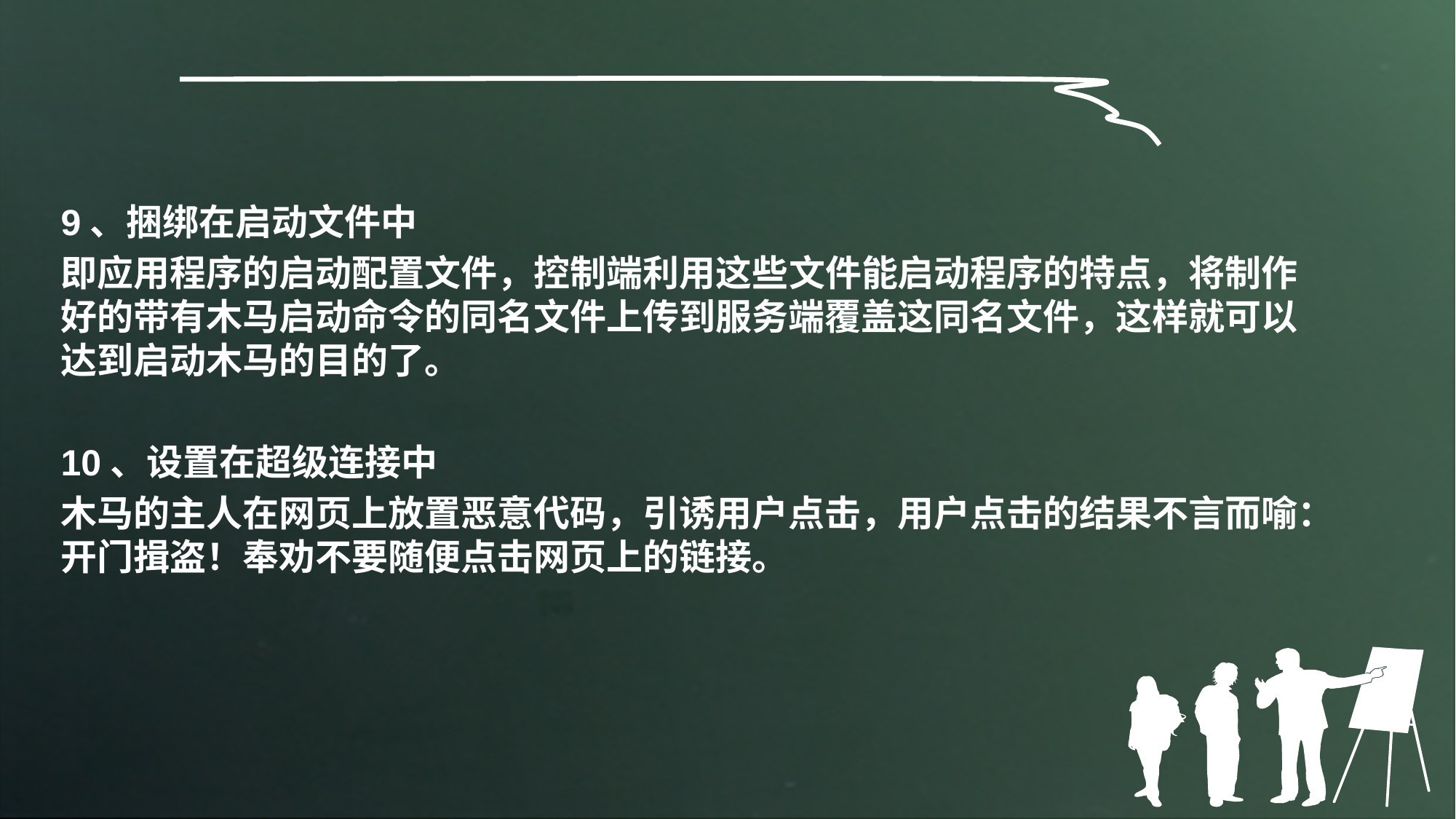

9、捆绑在启动文件中
即应用程序的启动配置文件，控制端利用这些文件能启动程序的特点，将制作好的带有木马启动命令的同名文件上传到服务端覆盖这同名文件，这样就可以达到启动木马的目的了。

10、设置在超级连接中
木马的主人在网页上放置恶意代码，引诱用户点击，用户点击的结果不言而喻：开门揖盗！奉劝不要随便点击网页上的链接。